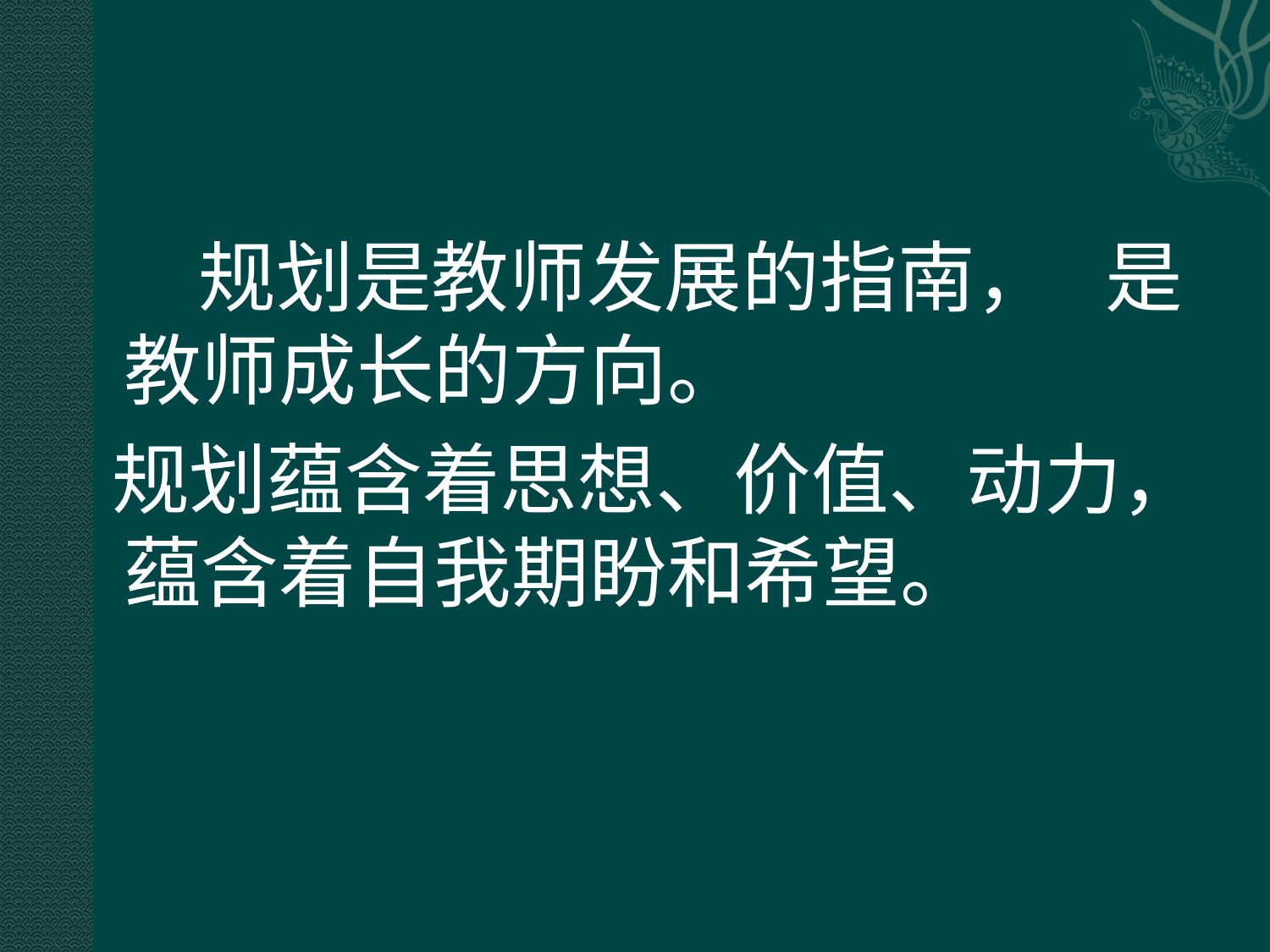

#
      规划是教师发展的指南，   是教师成长的方向。
 规划蕴含着思想、价值、动力，蕴含着自我期盼和希望。